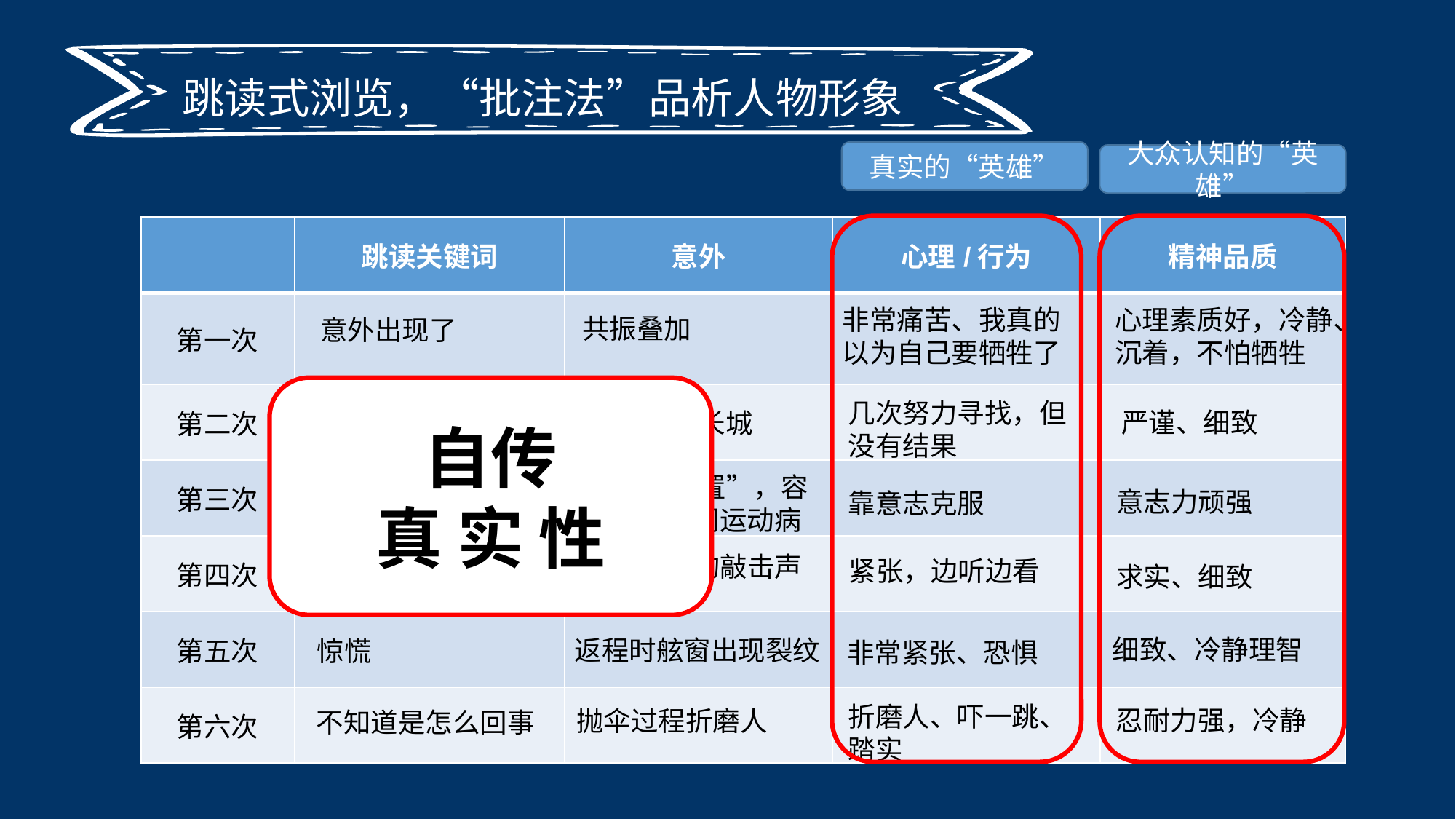

跳读式浏览，“批注法”品析人物形象

真实的“英雄”
大众认知的“英雄”

|  | 跳读关键词 | 意外 | 心理/行为 | 精神品质 |
| --- | --- | --- | --- | --- |
| 第一次 |  |  |  |  |
| 第二次 |  |  |  |  |
| 第三次 |  |  |  |  |
| 第四次 |  |  |  |  |
| 第五次 |  |  |  |  |
| 第六次 |  |  |  |  |
非常痛苦、我真的以为自己要牺牲了
心理素质好，冷静、沉着，不怕牺牲
共振叠加
意外出现了
自传
真 实 性
几次努力寻找，但没有结果
严谨、细致
没有看到长城
但是
“本末倒置”，容易诱发空间运动病
突发的、原因不明、没有预案的
意志力顽强
靠意志克服
出现神秘的敲击声
原因不明
紧张，边听边看
求实、细致
细致、冷静理智
返程时舷窗出现裂纹
惊慌
非常紧张、恐惧
折磨人、吓一跳、踏实
忍耐力强，冷静

抛伞过程折磨人
不知道是怎么回事